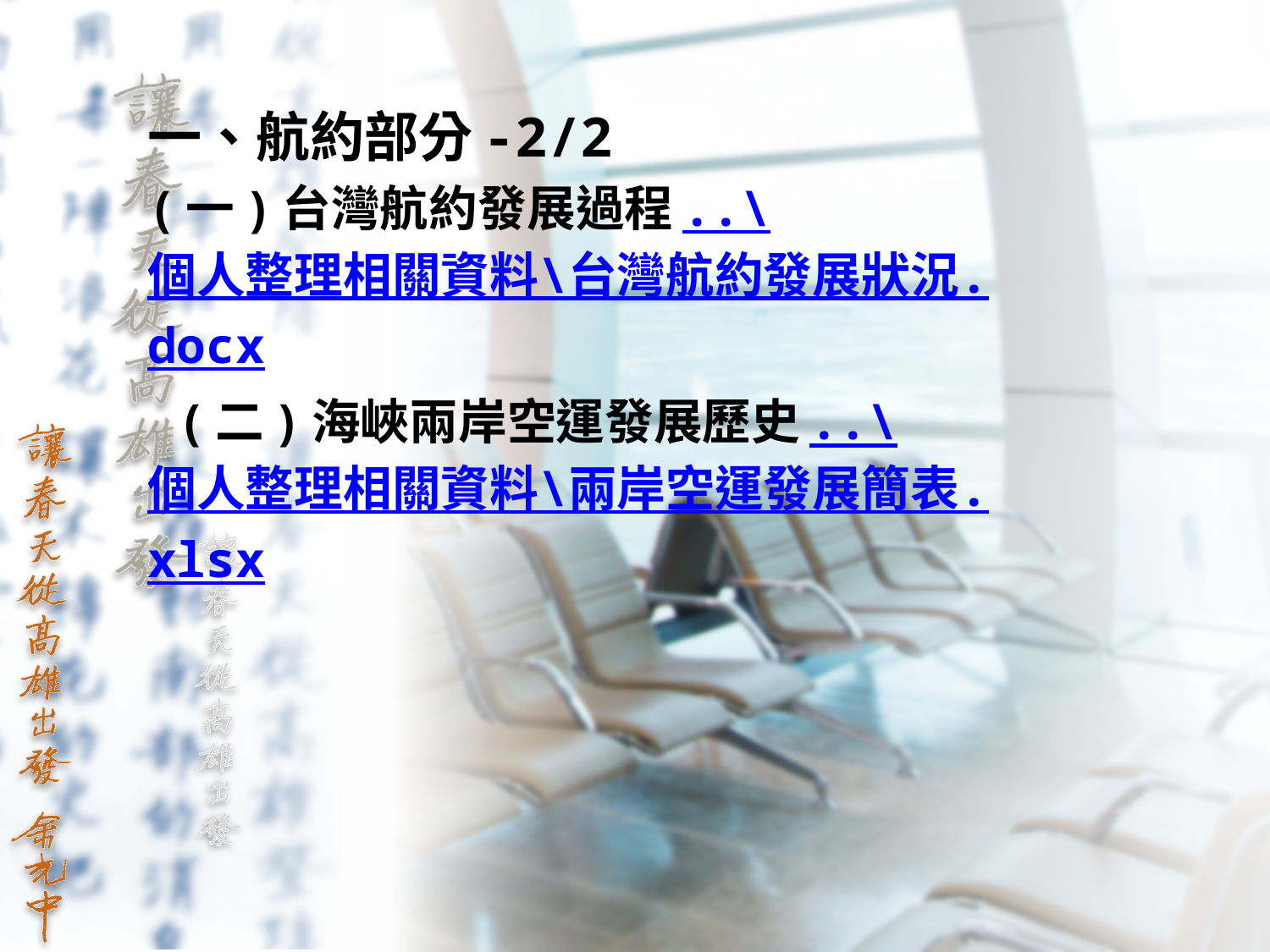

一、航約部分-2/2
(一)台灣航約發展過程..\個人整理相關資料\台灣航約發展狀況.docx
 (二)海峽兩岸空運發展歷史..\個人整理相關資料\兩岸空運發展簡表.xlsx